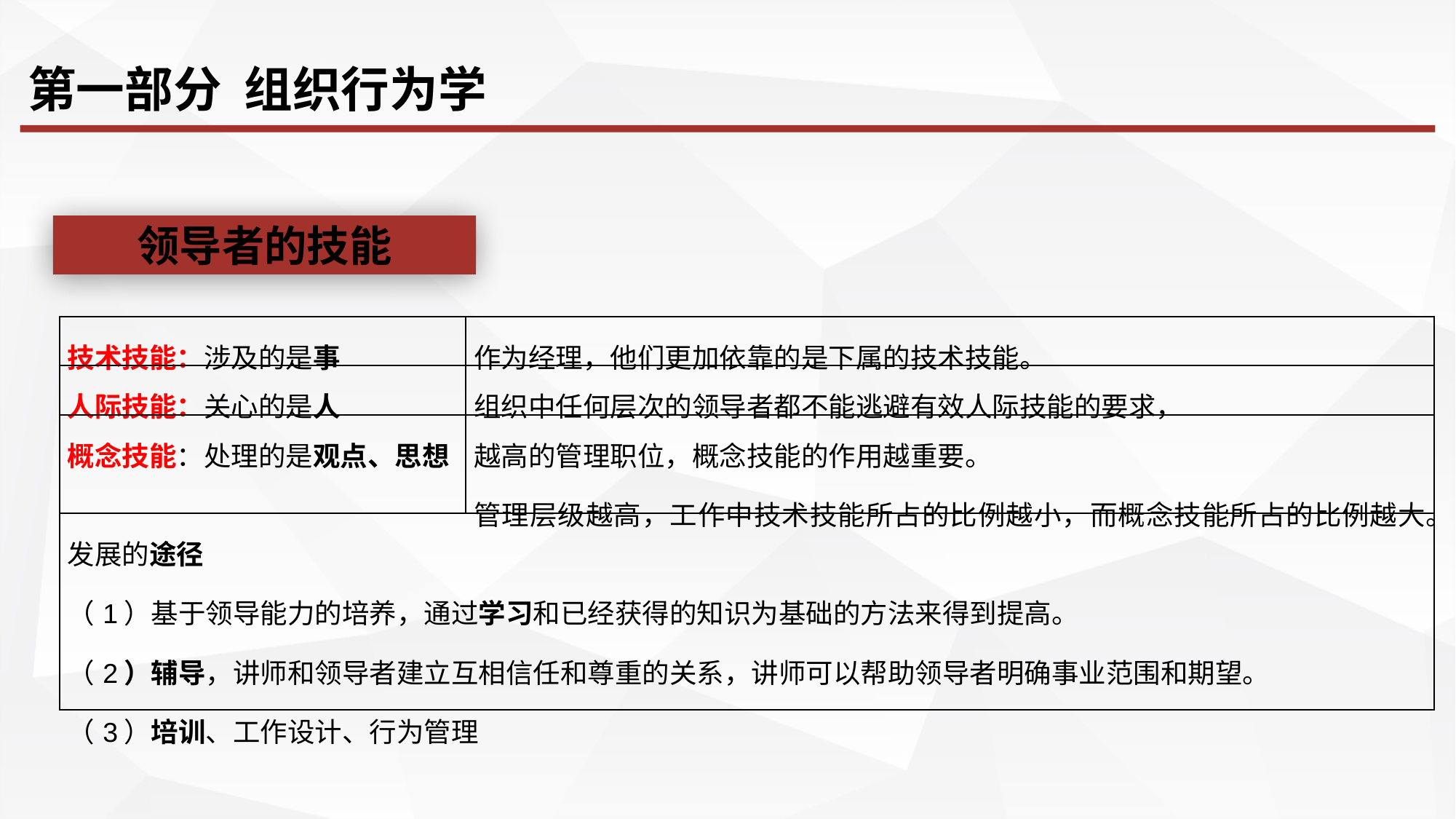

第一部分  组织行为学

领导者的技能
| 技术技能：涉及的是事 | 作为经理，他们更加依靠的是下属的技术技能。 |
| --- | --- |
| 人际技能：关心的是人 | 组织中任何层次的领导者都不能逃避有效人际技能的要求， |
| 概念技能：处理的是观点、思想 | 越高的管理职位，概念技能的作用越重要。 管理层级越高，工作中技术技能所占的比例越小，而概念技能所占的比例越大。 |
| 发展的途径 （1）基于领导能力的培养，通过学习和已经获得的知识为基础的方法来得到提高。 （2）辅导，讲师和领导者建立互相信任和尊重的关系，讲师可以帮助领导者明确事业范围和期望。 （3）培训、工作设计、行为管理 |  |